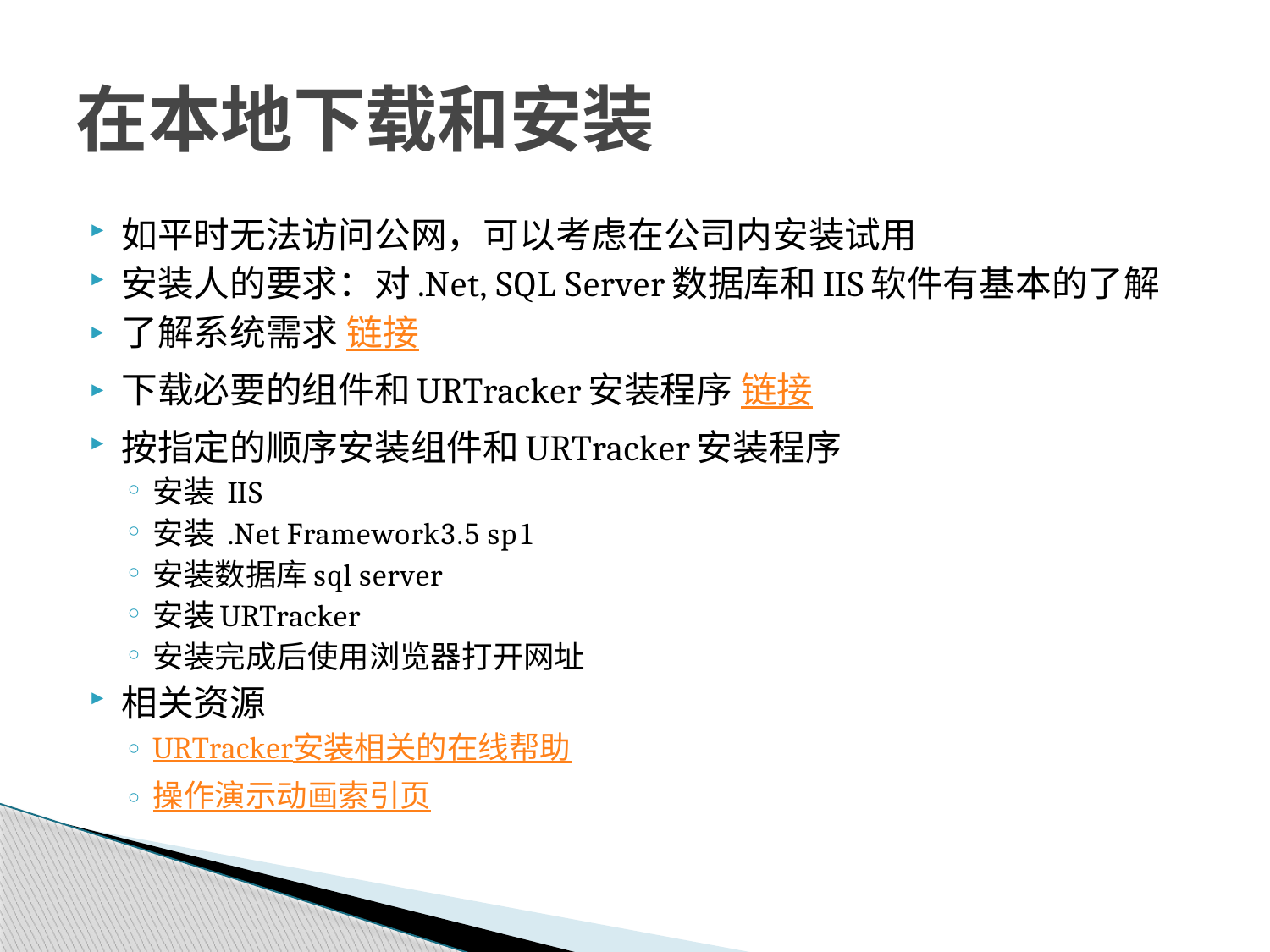

# 在本地下载和安装
如平时无法访问公网，可以考虑在公司内安装试用
安装人的要求：对.Net, SQL Server数据库和IIS软件有基本的了解
了解系统需求 链接
下载必要的组件和URTracker安装程序 链接
按指定的顺序安装组件和URTracker安装程序
安装 IIS
安装 .Net Framework3.5 sp1
安装数据库sql server
安装URTracker
安装完成后使用浏览器打开网址
相关资源
URTracker安装相关的在线帮助
操作演示动画索引页